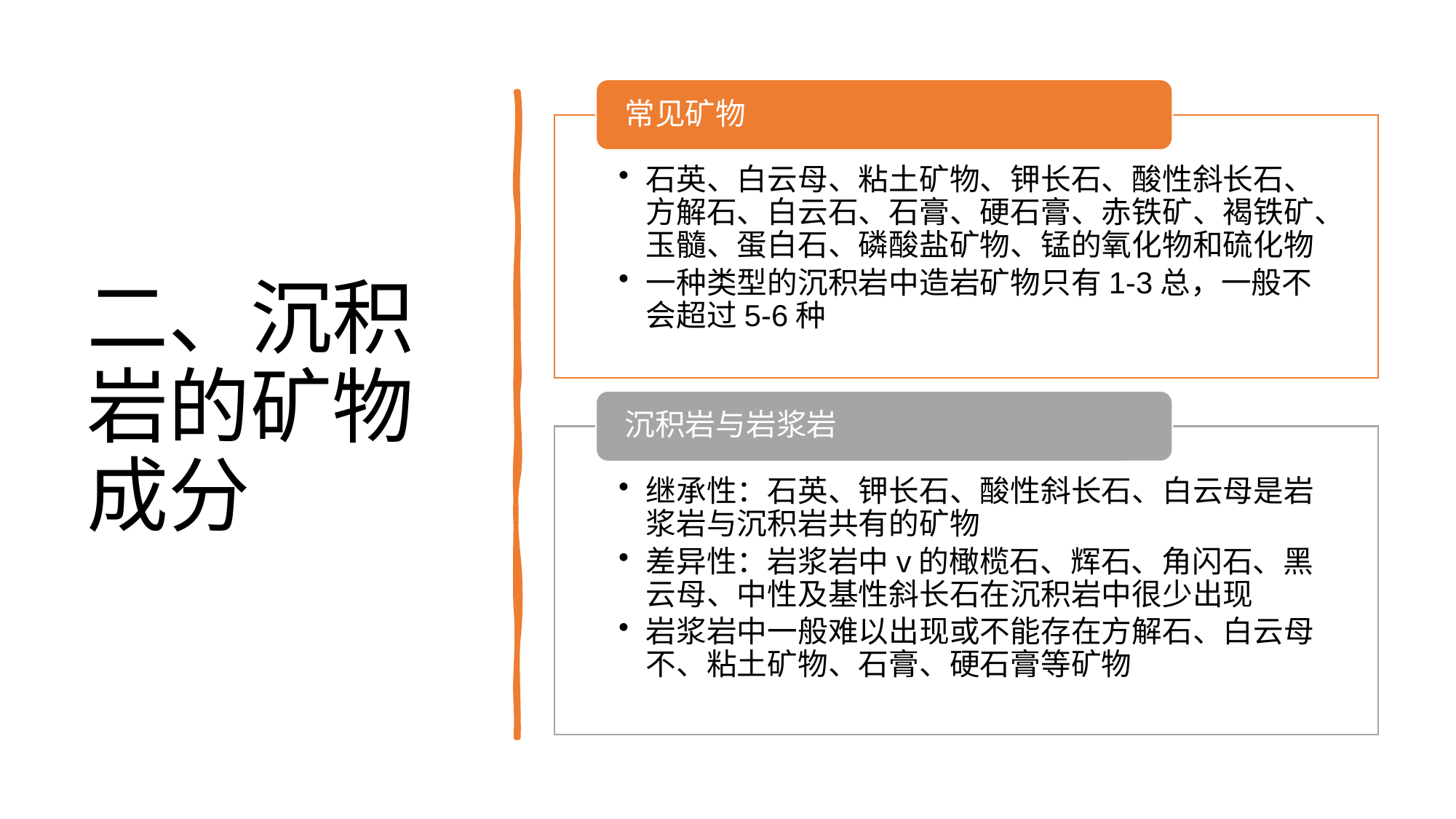

石英、白云母、粘土矿物、钾长石、酸性斜长石、方解石、白云石、石膏、硬石膏、赤铁矿、褐铁矿、玉髓、蛋白石、磷酸盐矿物、锰的氧化物和硫化物
一种类型的沉积岩中造岩矿物只有1-3总，一般不会超过5-6种
常见矿物
继承性：石英、钾长石、酸性斜长石、白云母是岩浆岩与沉积岩共有的矿物
差异性：岩浆岩中v的橄榄石、辉石、角闪石、黑云母、中性及基性斜长石在沉积岩中很少出现
岩浆岩中一般难以出现或不能存在方解石、白云母不、粘土矿物、石膏、硬石膏等矿物
沉积岩与岩浆岩
# 二、沉积岩的矿物成分